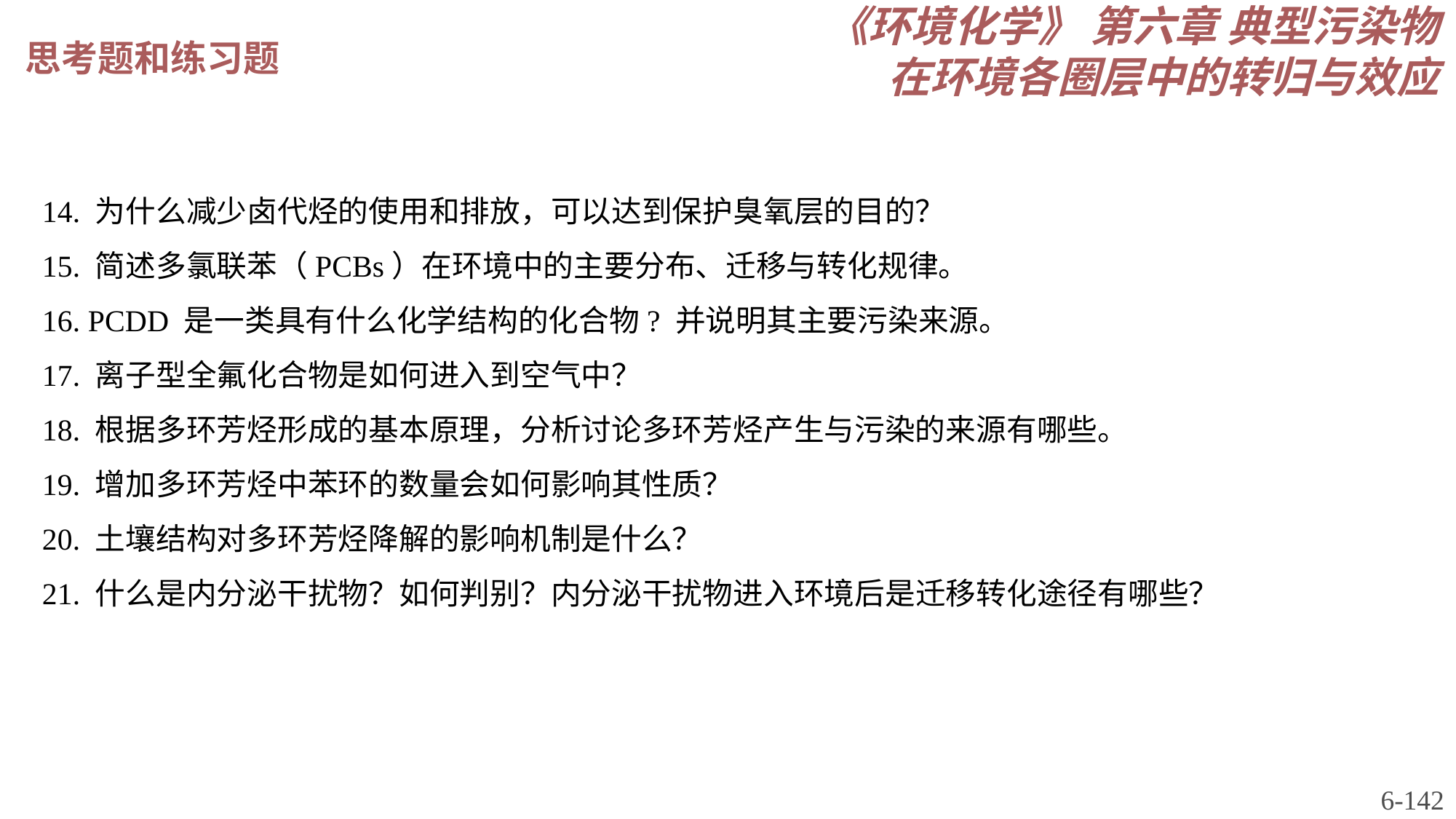

《环境化学》 第六章 典型污染物在环境各圈层中的转归与效应
思考题和练习题
14. 为什么减少卤代烃的使用和排放，可以达到保护臭氧层的目的？
15. 简述多氯联苯（PCBs）在环境中的主要分布、迁移与转化规律。
16. PCDD 是一类具有什么化学结构的化合物? 并说明其主要污染来源。
17. 离子型全氟化合物是如何进入到空气中？
18. 根据多环芳烃形成的基本原理，分析讨论多环芳烃产生与污染的来源有哪些。
19. 增加多环芳烃中苯环的数量会如何影响其性质？
20. 土壤结构对多环芳烃降解的影响机制是什么？
21. 什么是内分泌干扰物？如何判别？内分泌干扰物进入环境后是迁移转化途径有哪些？
6-142